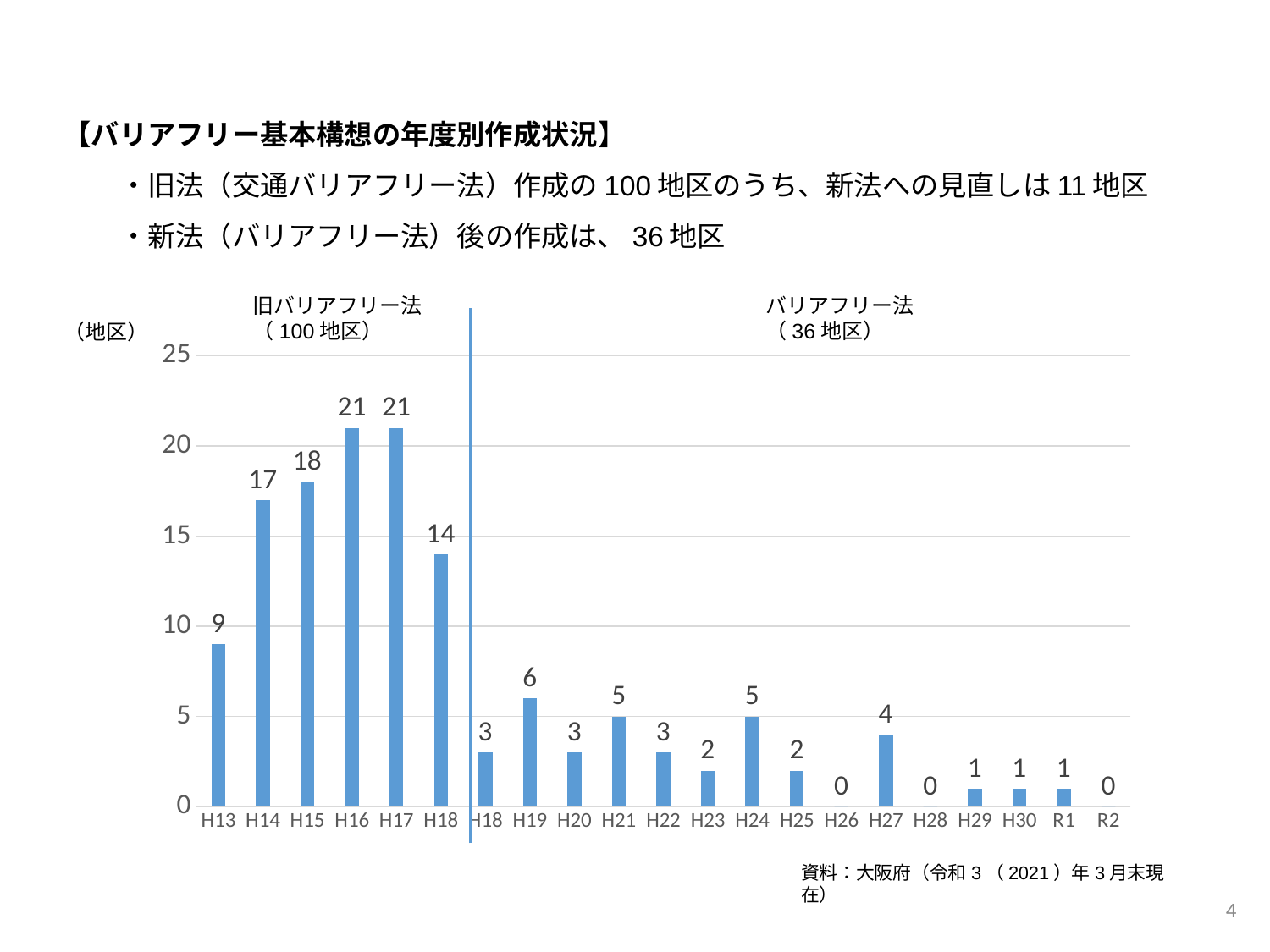

【バリアフリー基本構想の年度別作成状況】
　　・旧法（交通バリアフリー法）作成の100地区のうち、新法への見直しは11地区
　　・新法（バリアフリー法）後の作成は、36地区
旧バリアフリー法
（100地区）
バリアフリー法
（36地区）
（地区）

### Chart

| Category |  |
|---|---|
| H13 | 9.0 |
| H14 | 17.0 |
| H15 | 18.0 |
| H16 | 21.0 |
| H17 | 21.0 |
| H18 | 14.0 |
| H18 | 3.0 |
| H19 | 6.0 |
| H20 | 3.0 |
| H21 | 5.0 |
| H22 | 3.0 |
| H23 | 2.0 |
| H24 | 5.0 |
| H25 | 2.0 |
| H26 | 0.0 |
| H27 | 4.0 |
| H28 | 0.0 |
| H29 | 1.0 |
| H30 | 1.0 |
| R1 | 1.0 |
| R2 | 0.0 |
資料：大阪府（令和3（2021）年3月末現在）
4